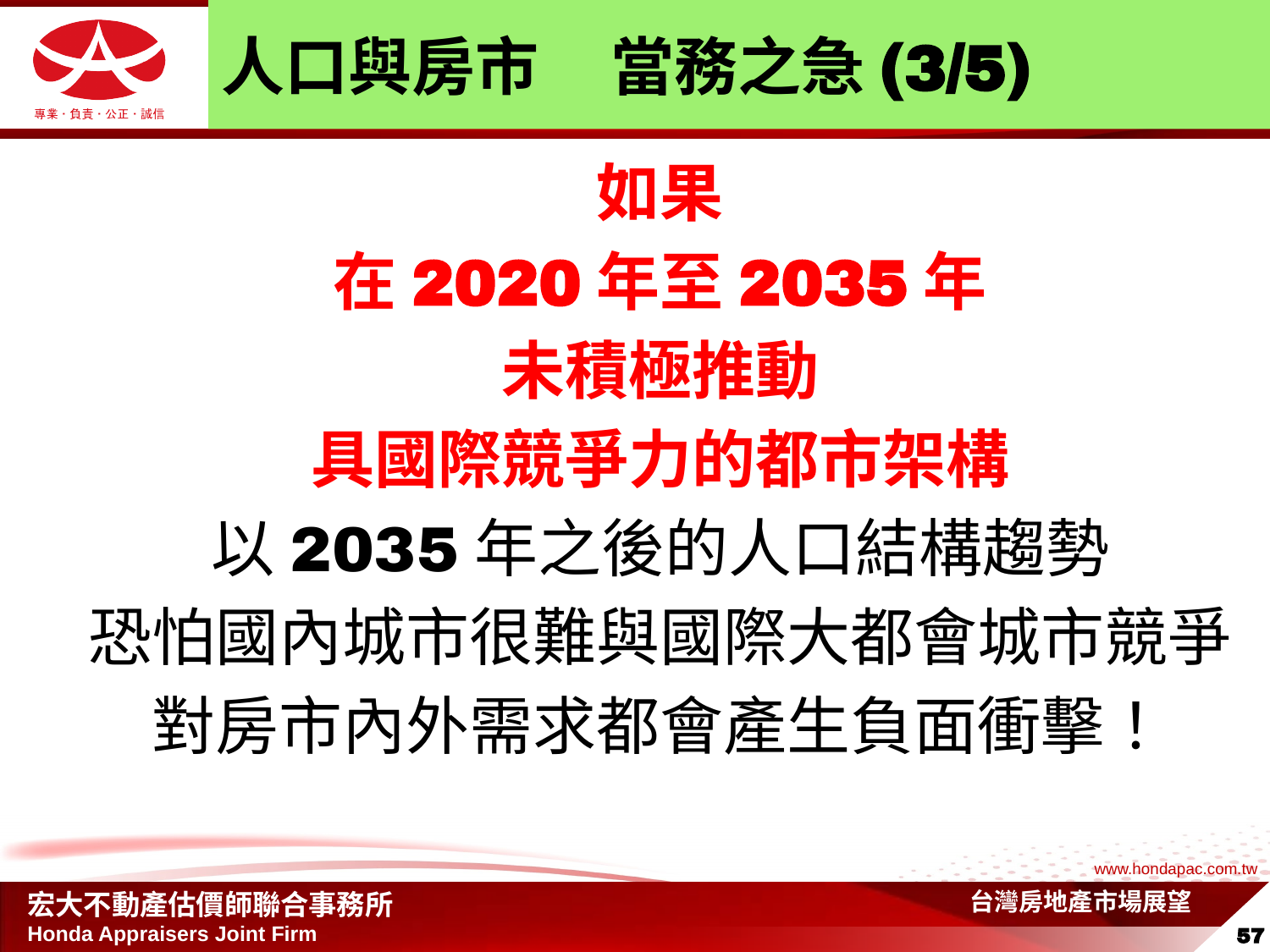

# 人口與房市     當務之急(3/5)
如果
在2020年至2035年
未積極推動
具國際競爭力的都市架構
以2035年之後的人口結構趨勢
恐怕國內城市很難與國際大都會城市競爭
對房市內外需求都會產生負面衝擊！

台灣房地產市場展望
57